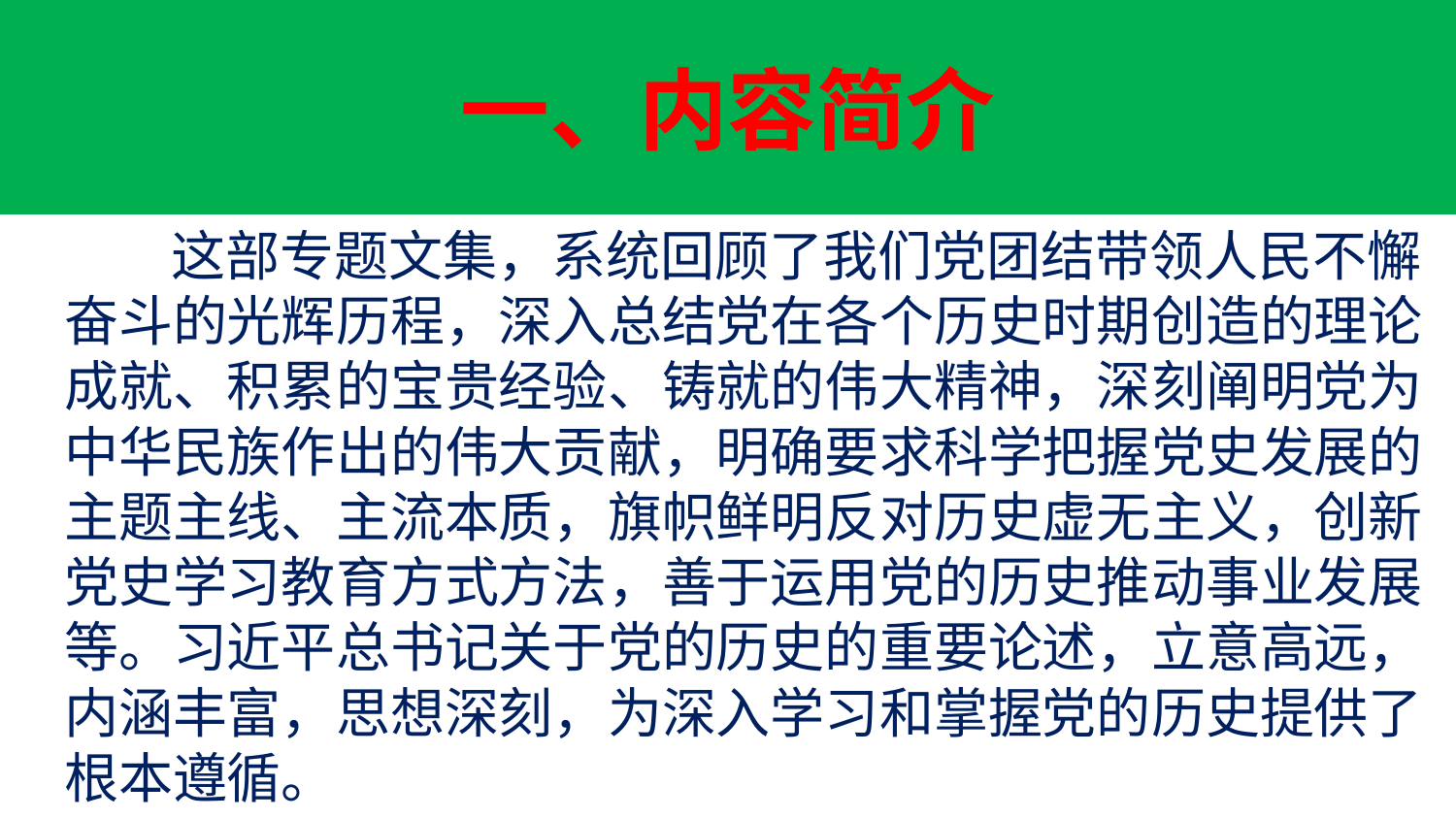

# 一、内容简介
            这部专题文集，系统回顾了我们党团结带领人民不懈奋斗的光辉历程，深入总结党在各个历史时期创造的理论成就、积累的宝贵经验、铸就的伟大精神，深刻阐明党为中华民族作出的伟大贡献，明确要求科学把握党史发展的主题主线、主流本质，旗帜鲜明反对历史虚无主义，创新党史学习教育方式方法，善于运用党的历史推动事业发展等。习近平总书记关于党的历史的重要论述，立意高远，内涵丰富，思想深刻，为深入学习和掌握党的历史提供了根本遵循。